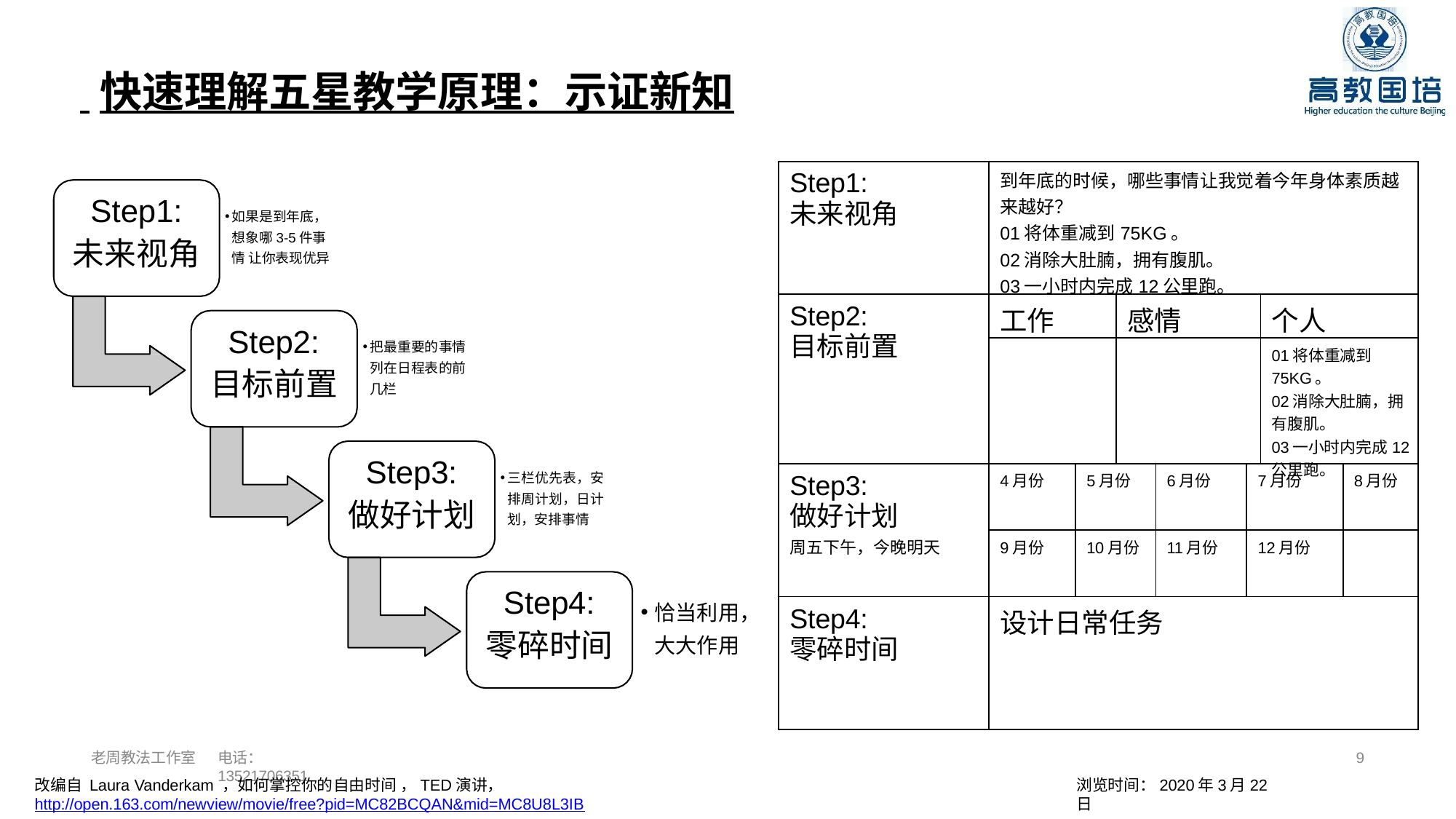

# 快速理解五星教学原理：示证新知
| Step1: 未来视角 | 到年底的时候，哪些事情让我觉着今年身体素质越 来越好？ 01将体重减到75KG。 02消除大肚腩，拥有腹肌。 03一小时内完成12公里跑。 |  |  |  |  |  |  |
| --- | --- | --- | --- | --- | --- | --- | --- |
| Step2: 目标前置 | 工作 |  | 感情 |  |  | 个人 |  |
|  |  |  |  |  |  | 01将体重减到 75KG。 02消除大肚腩，拥 有腹肌。 03一小时内完成12 公里跑。 |  |
| Step3: 做好计划 周五下午，今晚明天 | 4月份 | 5月份 |  | 6月份 | 7月份 |  | 8月份 |
|  | 9月份 | 10月份 |  | 11月份 | 12月份 |  |  |
| Step4: 零碎时间 | 设计日常任务 |  |  |  |  |  |  |

Step1:
未来视角
如果是到年底，  想象哪3-5件事情 让你表现优异

Step2:
目标前置
把最重要的事情 列在日程表的前 几栏

Step3:
做好计划
三栏优先表，安 排周计划，日计 划，安排事情

Step4:
零碎时间
恰当利用， 大大作用
老周教法工作室
电话：13521706351
9
改编自 Laura Vanderkam ，如何掌控你的自由时间，TED演讲， http://open.163.com/newview/movie/free?pid=MC82BCQAN&mid=MC8U8L3IB
浏览时间：2020年3月22日